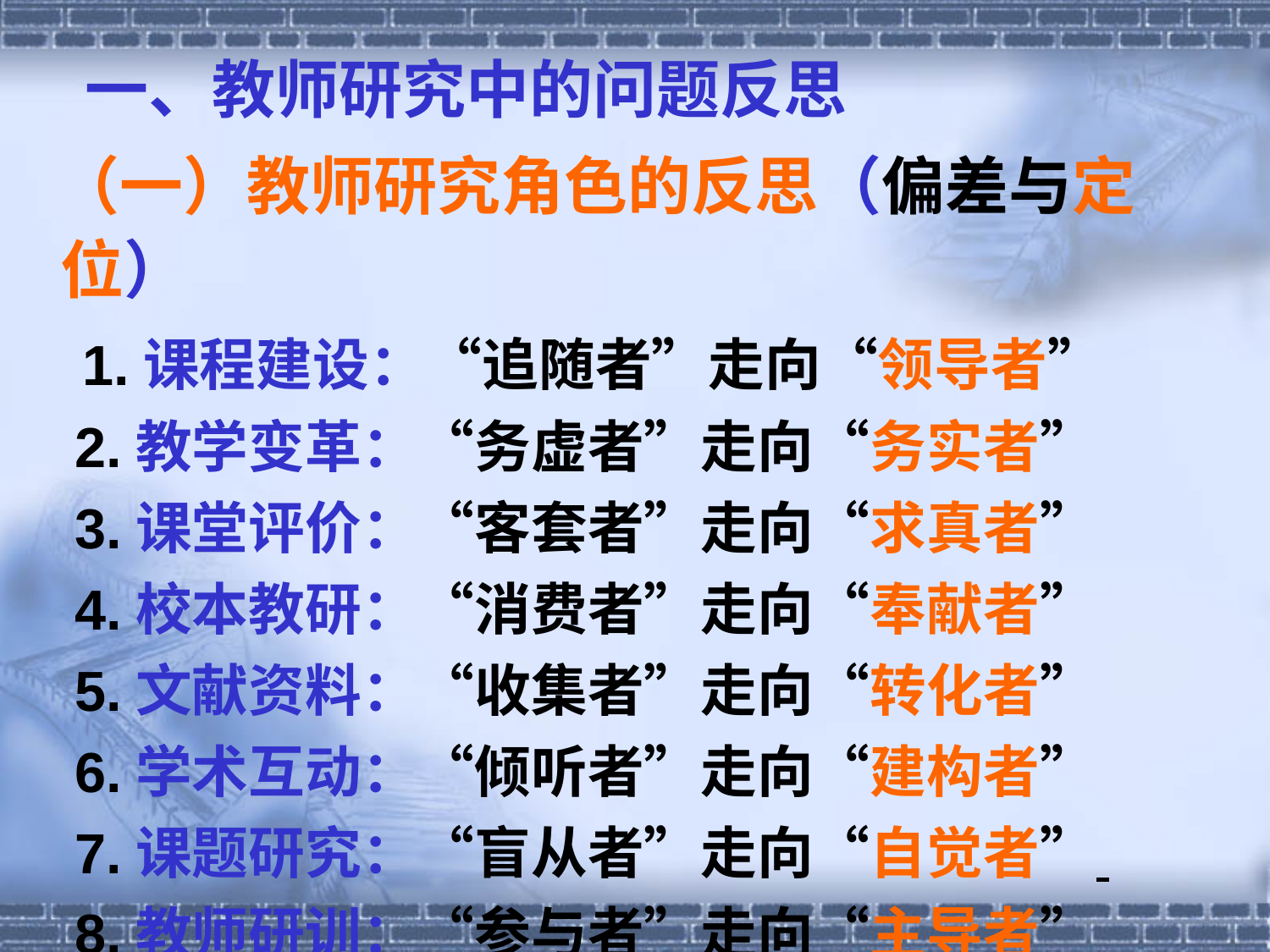

一、教师研究中的问题反思
  （一）教师研究角色的反思（偏差与定位）
    1.课程建设：“追随者”走向“领导者”
    2.教学变革：“务虚者”走向“务实者”
    3.课堂评价：“客套者”走向“求真者”
    4.校本教研：“消费者”走向“奉献者”
    5.文献资料：“收集者”走向“转化者”
    6.学术互动：“倾听者”走向“建构者”
    7.课题研究：“盲从者”走向“自觉者”
    8.教师研训：“参与者”走向“主导者”